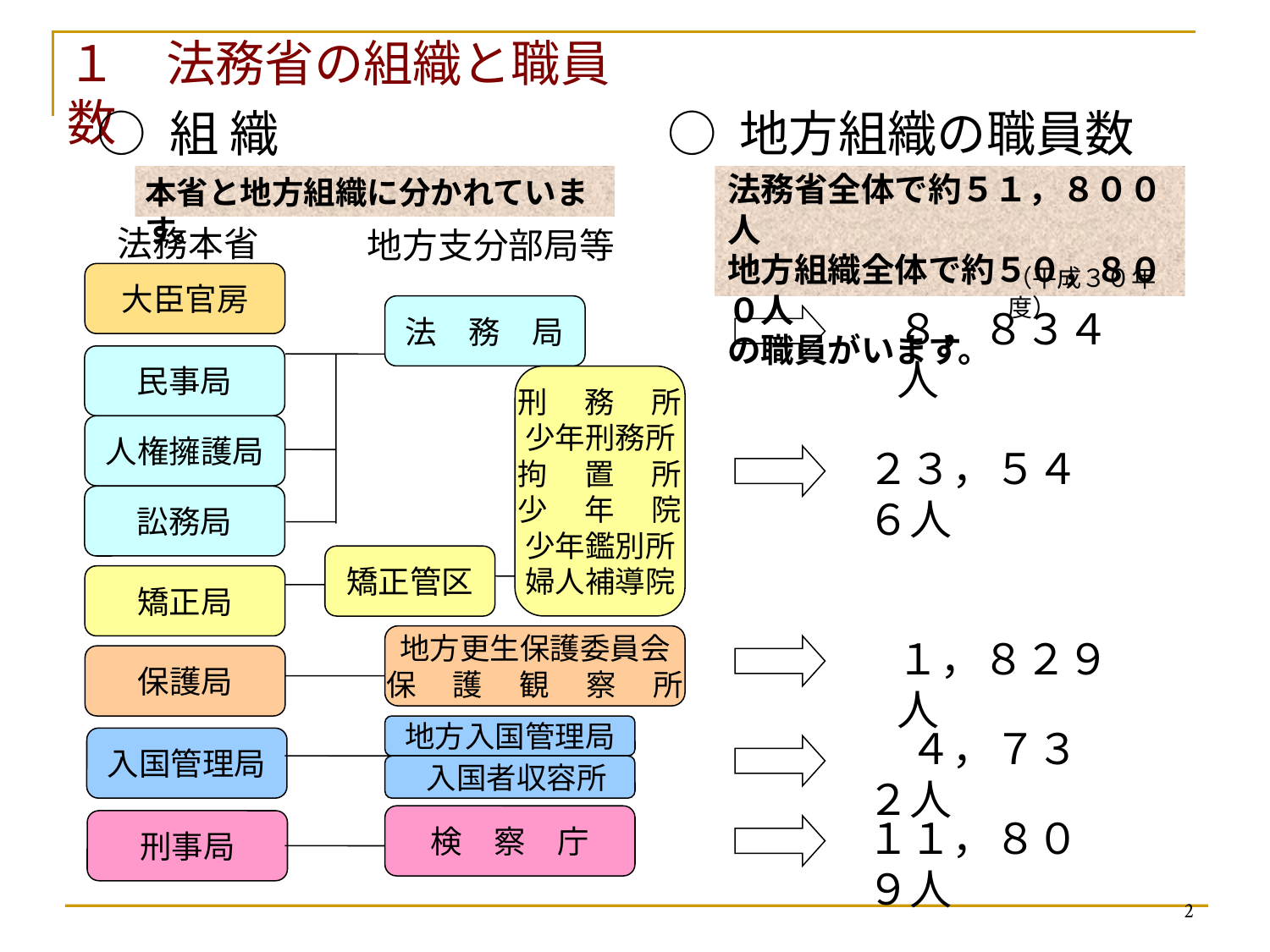

# １　法務省の組織と職員数
○ 組 織
○ 地方組織の職員数
本省と地方組織に分かれています。
法務省全体で約５１，８００人
地方組織全体で約５０，８００人
の職員がいます。
法務本省
地方支分部局等
（平成３０年度）
大臣官房
法　務　局
８，８３４人

民事局

刑　 務　 所
少年刑務所
拘　 置　 所
少 　年 　院
少年鑑別所
婦人補導院
人権擁護局
２３，５４６人

訟務局

矯正管区
矯正局

地方更生保護委員会
保 　護　 観 　察　 所
１，８２９人

保護局

地方入国管理局
　４，７３２人
入国管理局

 入国者収容所
検　察　庁
１１，８０９人
刑事局

2